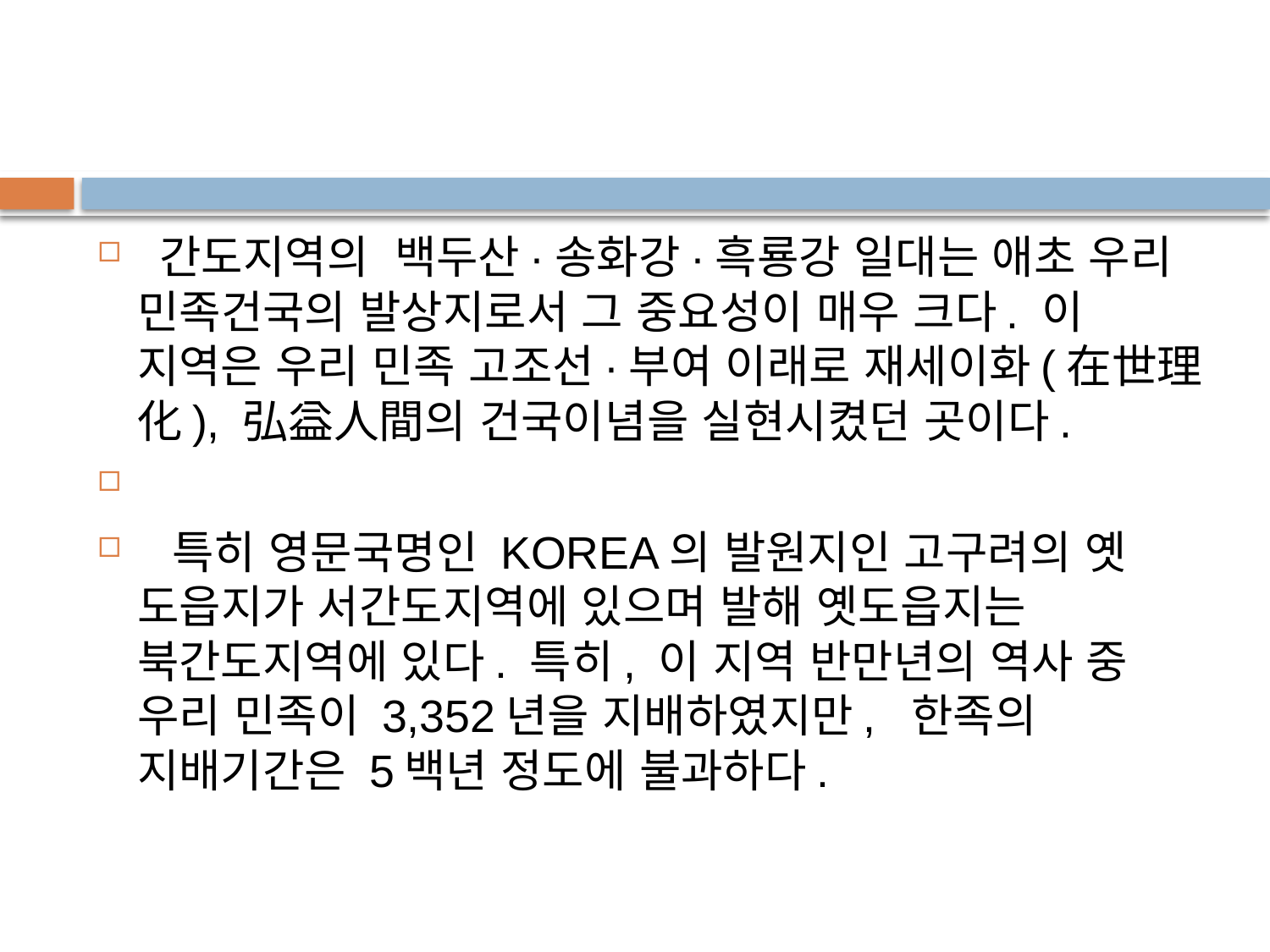

간도지역의  백두산·송화강·흑룡강 일대는 애초 우리 민족건국의 발상지로서 그 중요성이 매우 크다. 이 지역은 우리 민족 고조선·부여 이래로 재세이화(在世理化), 弘益人間의 건국이념을 실현시켰던 곳이다.

  특히 영문국명인 KOREA의 발원지인 고구려의 옛 도읍지가 서간도지역에 있으며 발해 옛도읍지는 북간도지역에 있다. 특히, 이 지역 반만년의 역사 중 우리 민족이 3,352년을 지배하였지만,  한족의 지배기간은 5백년 정도에 불과하다.